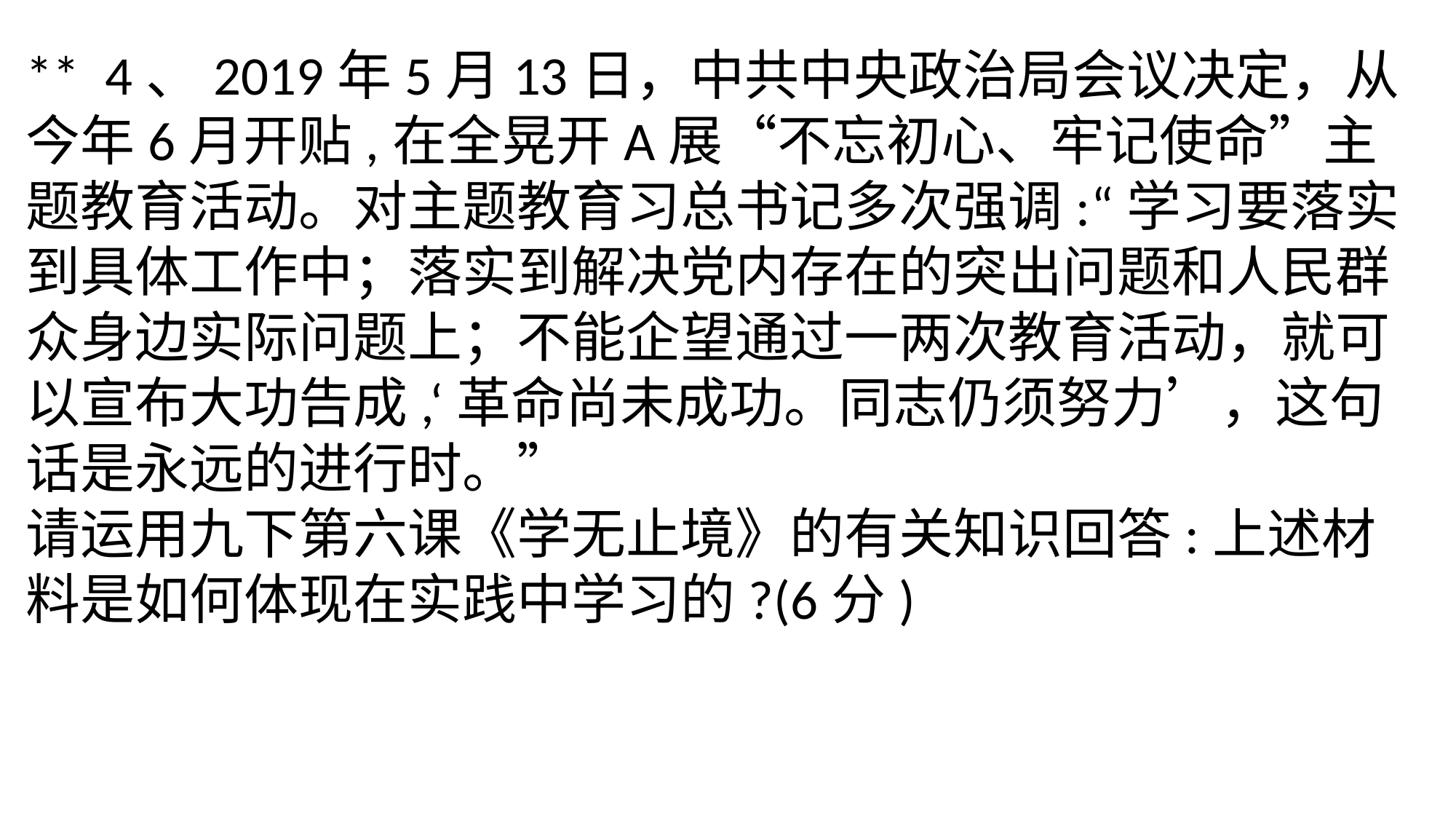

**  4、2019年5月13日，中共中央政治局会议决定，从今年6月开贴,在全晃开A展“不忘初心、牢记使命”主题教育活动。对主题教育习总书记多次强调:“学习要落实到具体工作中；落实到解决党内存在的突出问题和人民群众身边实际问题上；不能企望通过一两次教育活动，就可以宣布大功告成,‘革命尚未成功。同志仍须努力’，这句话是永远的进行时。”请运用九下第六课《学无止境》的有关知识回答:上述材料是如何体现在实践中学习的?(6分)